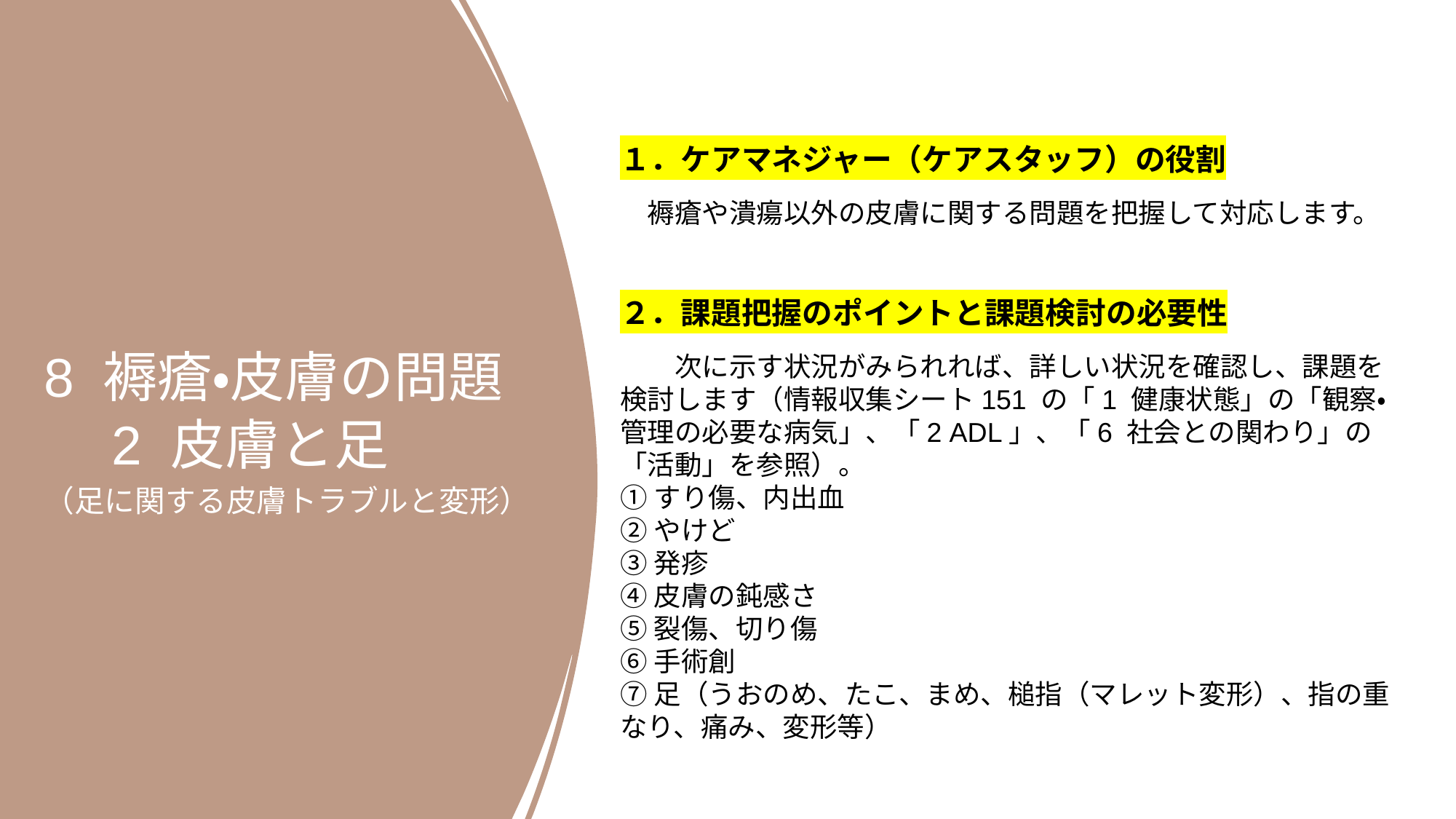

１．ケアマネジャー（ケアスタッフ）の役割

　褥瘡や潰瘍以外の皮膚に関する問題を把握して対応します。

２．課題把握のポイントと課題検討の必要性

　　次に示す状況がみられれば、詳しい状況を確認し、課題を
検討します（情報収集シート151 の「1 健康状態」の「観察・管理の必要な病気」、「2 ADL」、「6 社会との関わり」の
「活動」を参照）。
①すり傷、内出血
②やけど
③発疹
④皮膚の鈍感さ
⑤裂傷、切り傷
⑥手術創
⑦足（うおのめ、たこ、まめ、槌指（マレット変形）、指の重なり、痛み、変形等）

8 褥瘡・皮膚の問題
　2 皮膚と足
（足に関する皮膚トラブルと変形）